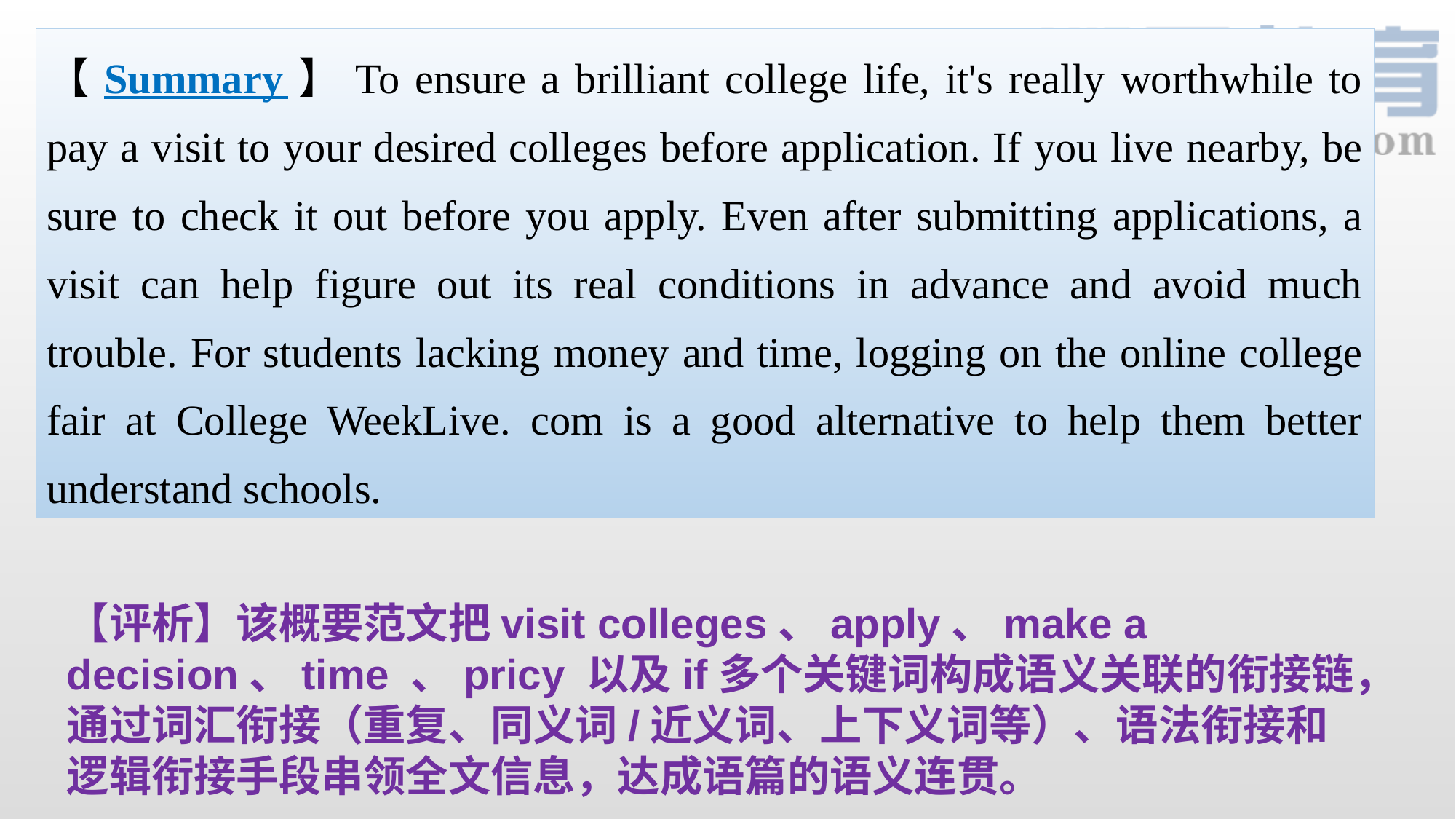

【Summary】To ensure a brilliant college life, it's really worthwhile to pay a visit to your desired colleges before application. If you live nearby, be sure to check it out before you apply. Even after submitting applications, a visit can help figure out its real conditions in advance and avoid much trouble. For students lacking money and time, logging on the online college fair at College WeekLive. com is a good alternative to help them better understand schools.
【评析】该概要范文把visit colleges、apply、make a decision、time 、pricy 以及if多个关键词构成语义关联的衔接链，通过词汇衔接（重复、同义词/近义词、上下义词等）、语法衔接和逻辑衔接手段串领全文信息，达成语篇的语义连贯。